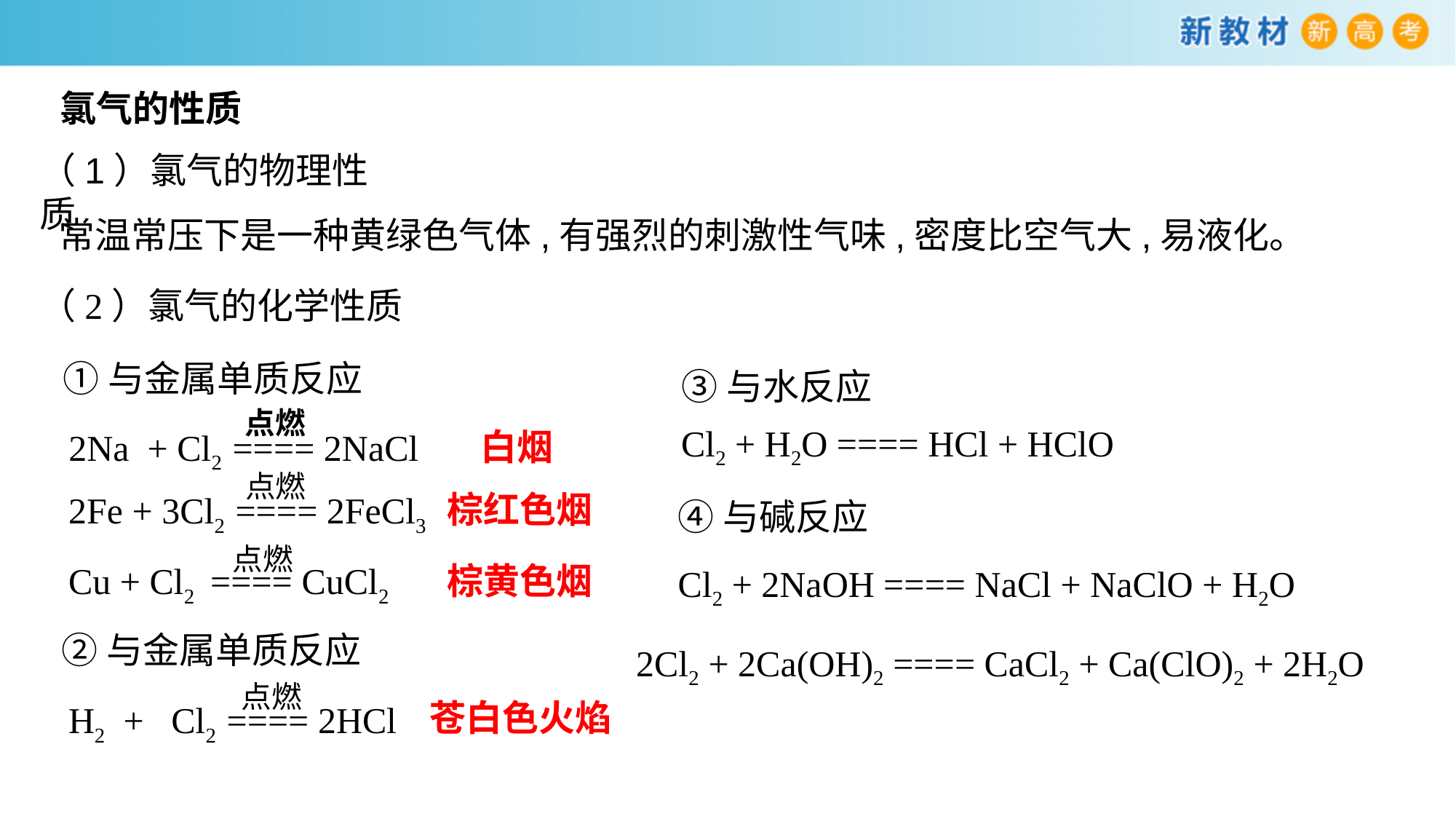

氯气的性质
（1）氯气的物理性质
常温常压下是一种黄绿色气体,有强烈的刺激性气味,密度比空气大,易液化。
（2）氯气的化学性质
①与金属单质反应
③与水反应
点燃
2Na  + Cl2  ==== 2NaCl
Cl2 + H2O ==== HCl + HClO
白烟
点燃
2Fe + 3Cl2  ==== 2FeCl3
棕红色烟
④与碱反应
  点燃
Cu + Cl2   ==== CuCl2
棕黄色烟
Cl2 + 2NaOH ==== NaCl + NaClO + H2O
②与金属单质反应
2Cl2 + 2Ca(OH)2 ==== CaCl2 + Ca(ClO)2 + 2H2O
点燃
H2  +   Cl2  ==== 2HCl
苍白色火焰